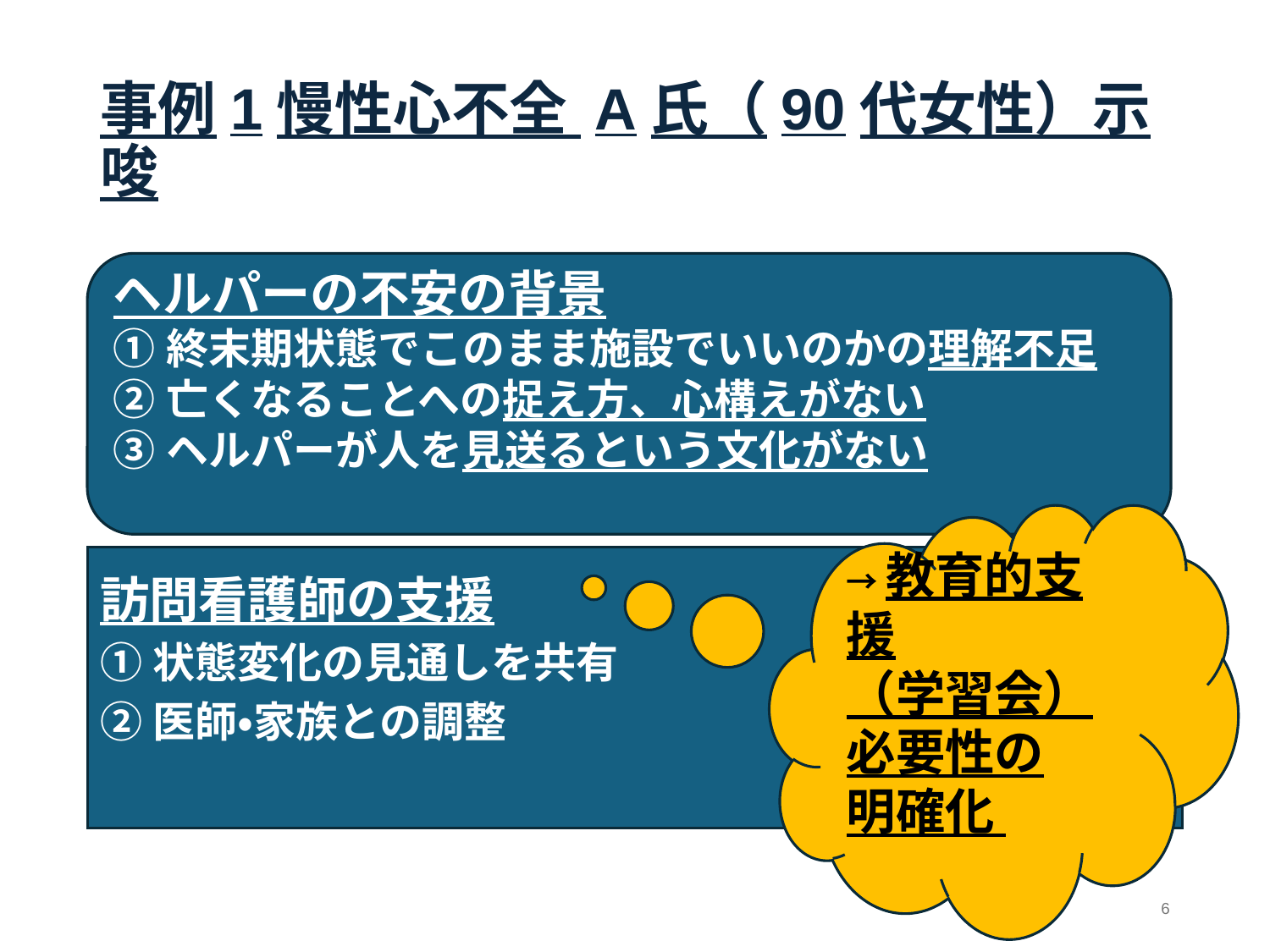

# 事例1慢性心不全 A氏（90代女性）示唆
ヘルパーの不安の背景
①終末期状態でこのまま施設でいいのかの理解不足
②亡くなることへの捉え方、心構えがない
③ヘルパーが人を見送るという文化がない

→教育的支援
（学習会）必要性の
明確化

訪問看護師の支援
①状態変化の見通しを共有
②医師・家族との調整

6